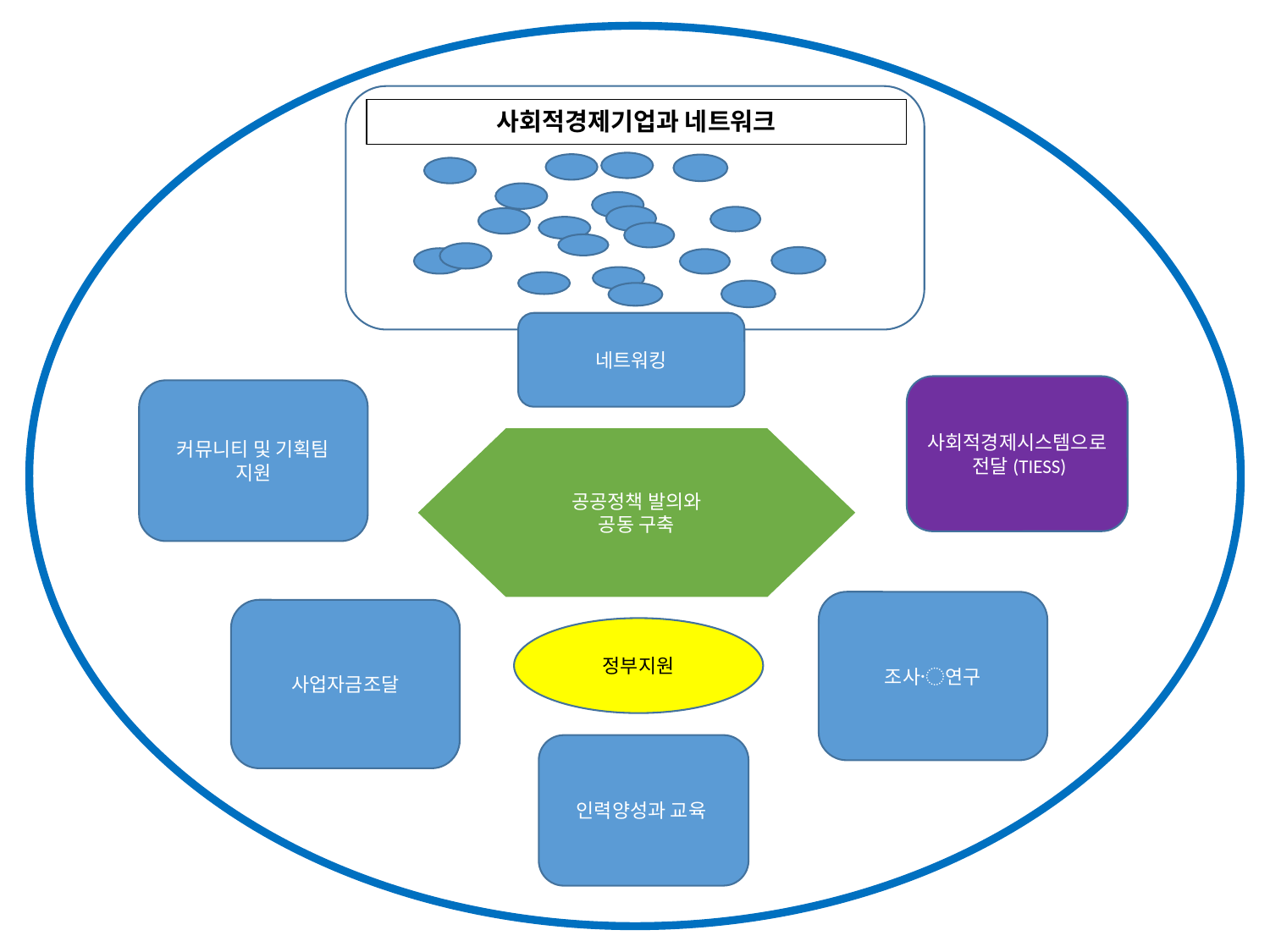

사회적경제기업과 네트워크

네트워킹

사회적경제시스템으로  전달(TIESS)

커뮤니티 및 기획팀 지원
공공정책 발의와
공동 구축
조사〮연구
사업자금조달
정부지원
인력양성과 교육